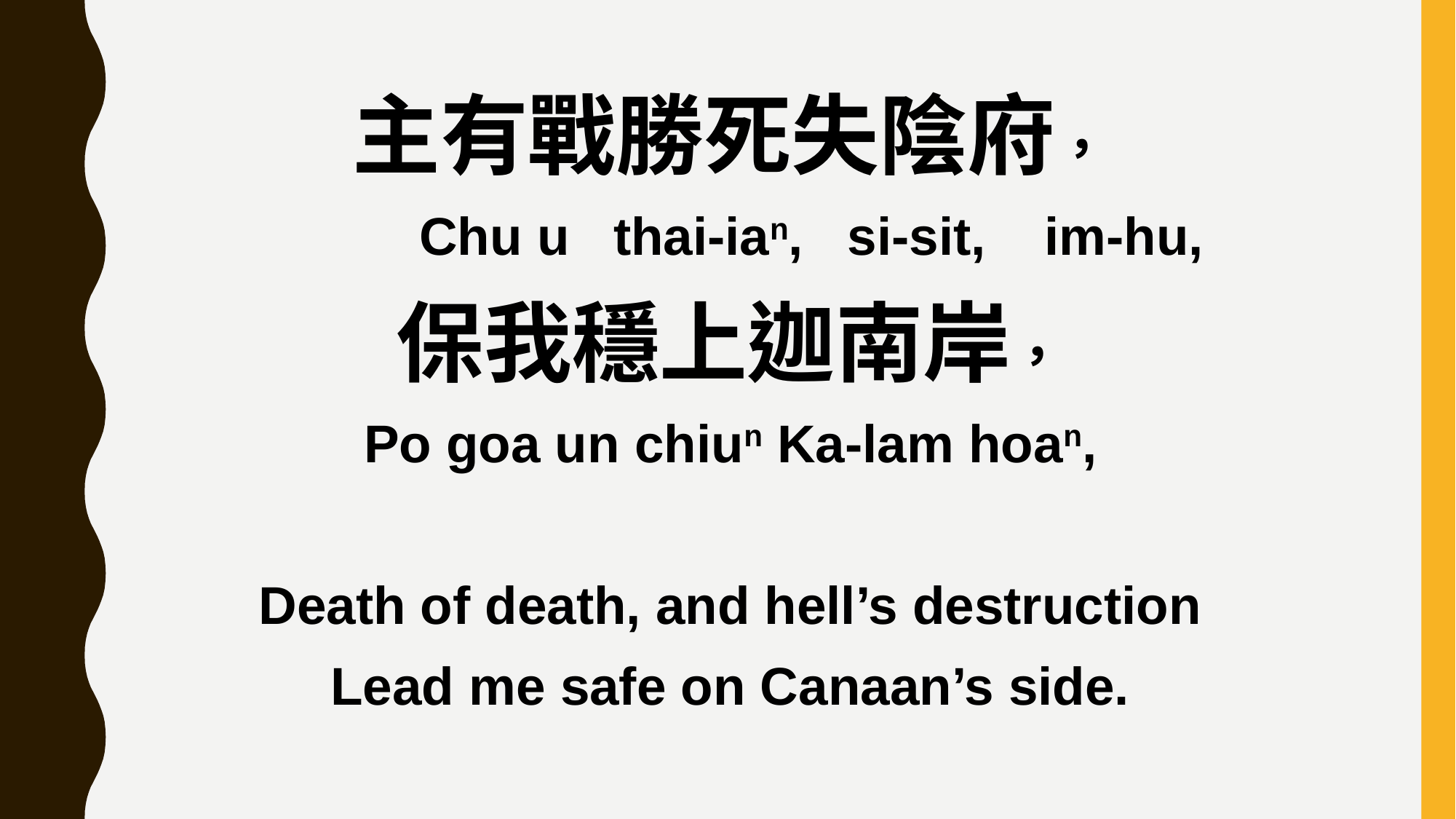

主有戰勝死失陰府，
               Chu u   thai-ian,   si-sit,    im-hu,
保我穩上迦南岸，
Po goa un chiun Ka-lam hoan,

Death of death, and hell’s destruction
Lead me safe on Canaan’s side.